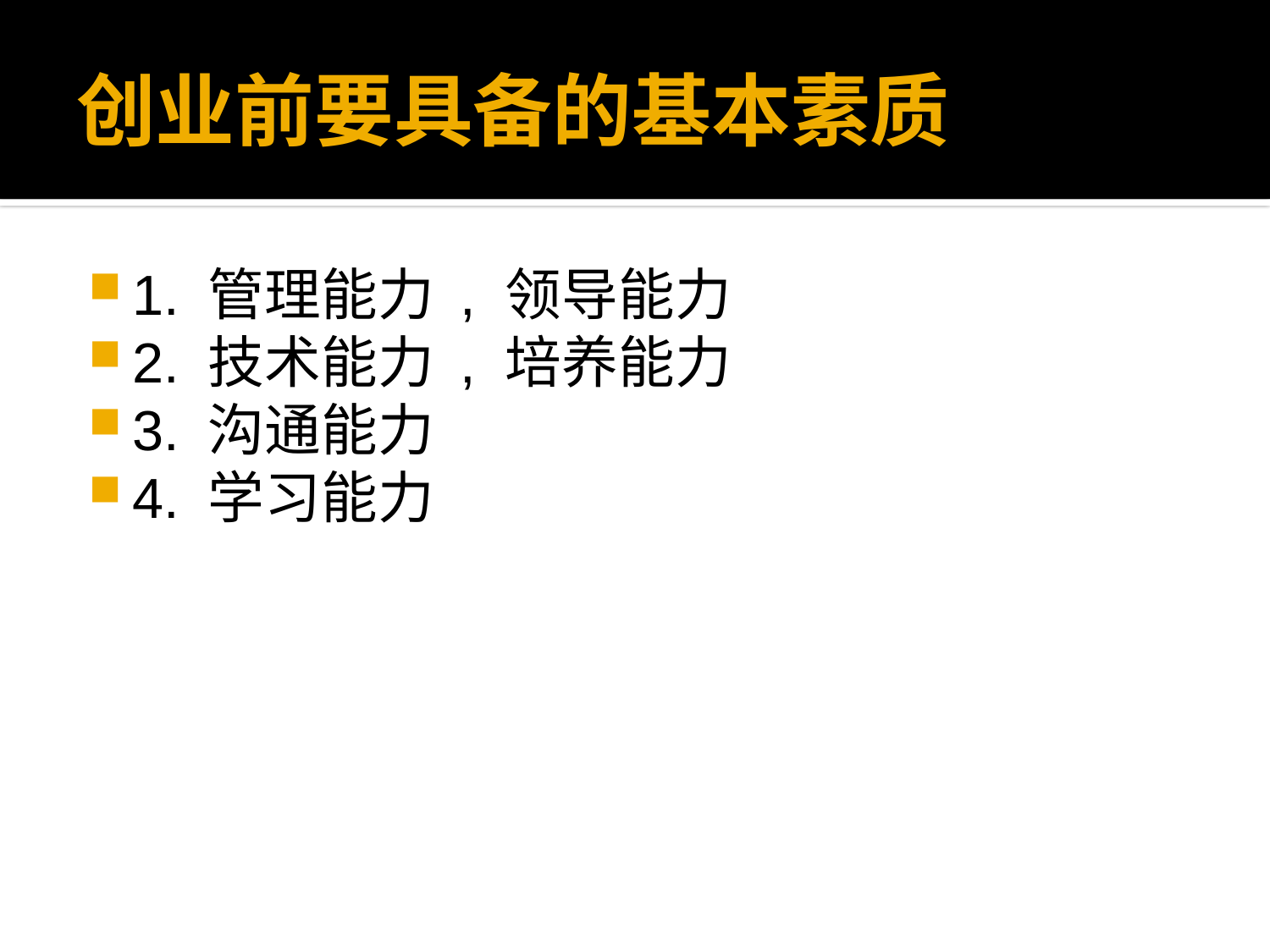

# 创业前要具备的基本素质
1. 管理能力 , 领导能力
2. 技术能力 , 培养能力
3. 沟通能力
4. 学习能力